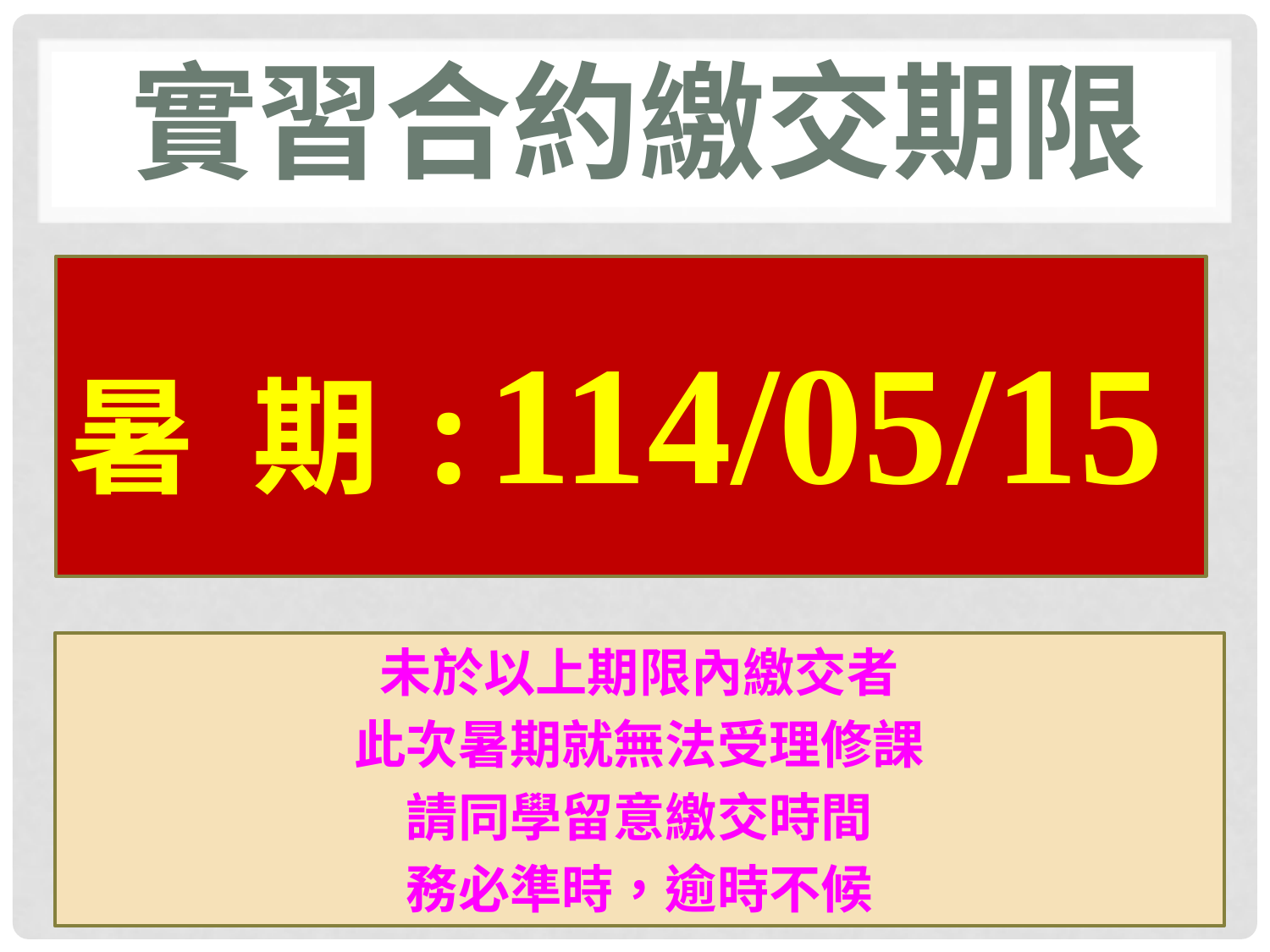

# 實習合約繳交期限
暑  期:114/05/15
未於以上期限內繳交者
此次暑期就無法受理修課
請同學留意繳交時間
務必準時，逾時不候